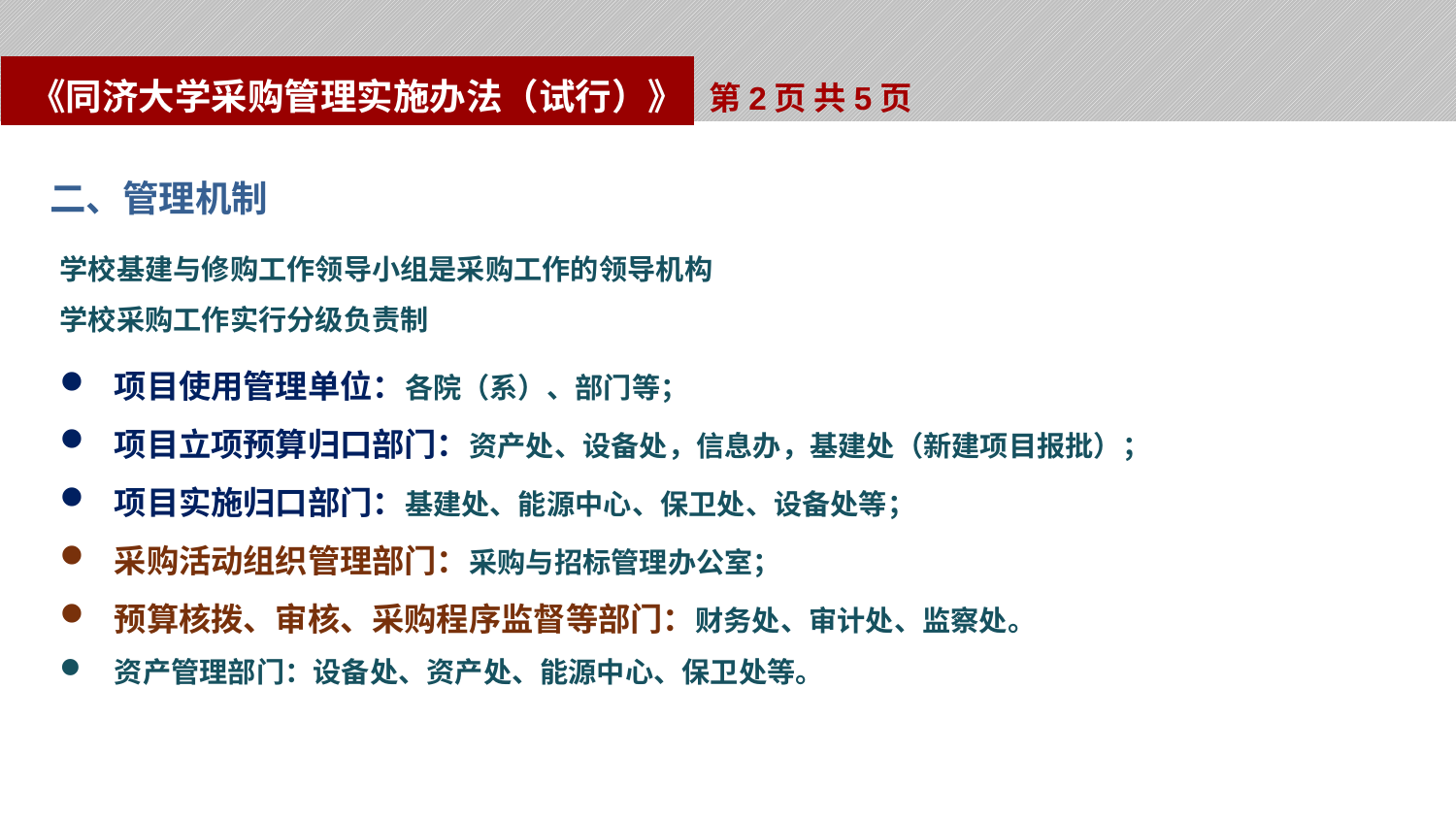

《同济大学采购管理实施办法（试行）》
第2页 共5页
二、管理机制
学校基建与修购工作领导小组是采购工作的领导机构
学校采购工作实行分级负责制
项目使用管理单位：各院（系）、部门等；
项目立项预算归口部门：资产处、设备处，信息办，基建处（新建项目报批）；
项目实施归口部门：基建处、能源中心、保卫处、设备处等；
采购活动组织管理部门：采购与招标管理办公室；
预算核拨、审核、采购程序监督等部门：财务处、审计处、监察处。
资产管理部门：设备处、资产处、能源中心、保卫处等。